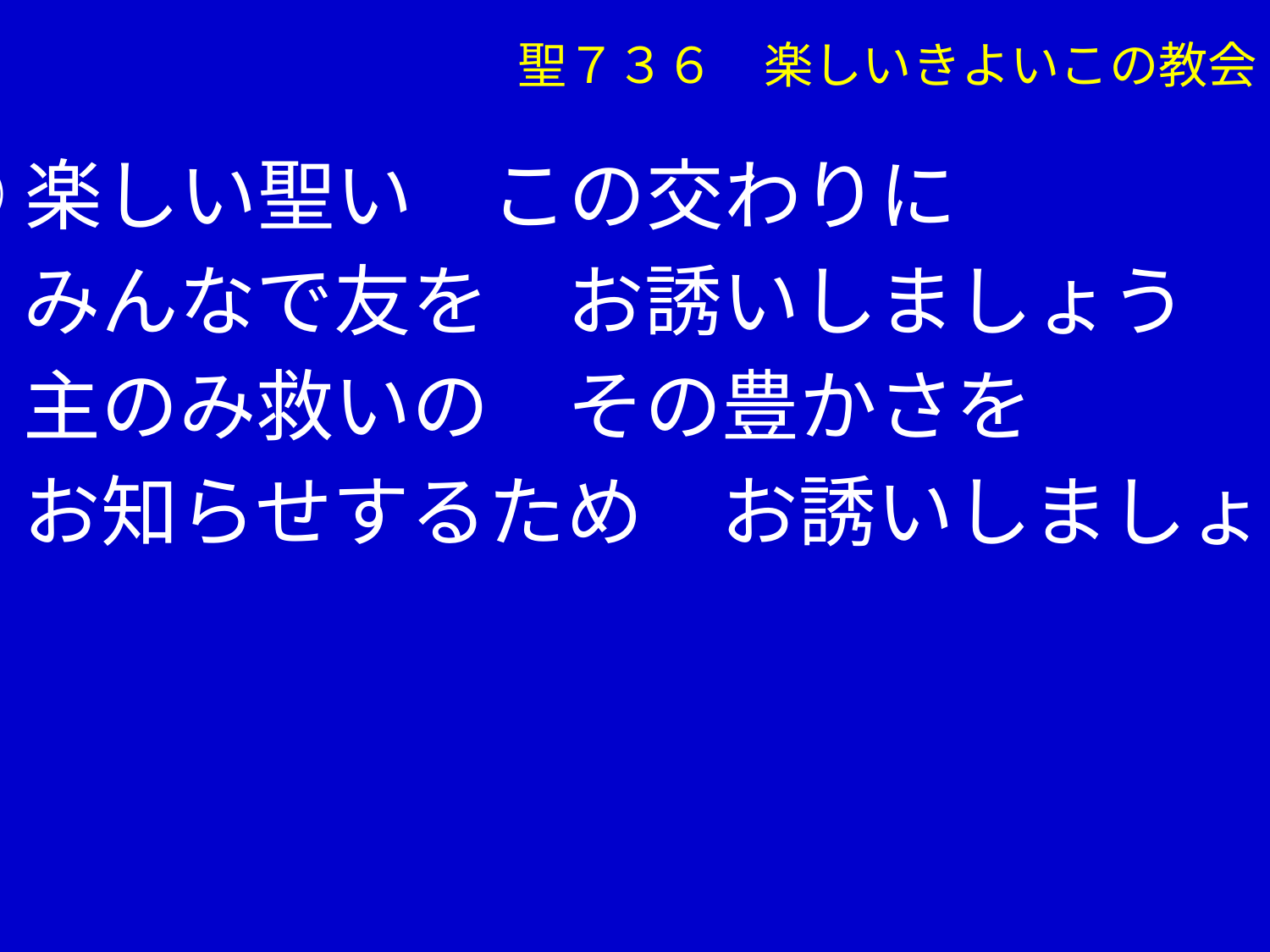

聖７３６　楽しいきよいこの教会
③楽しい聖い　この交わりに
　 みんなで友を　お誘いしましょう
　 主のみ救いの　その豊かさを
　 お知らせするため　お誘いしましょう